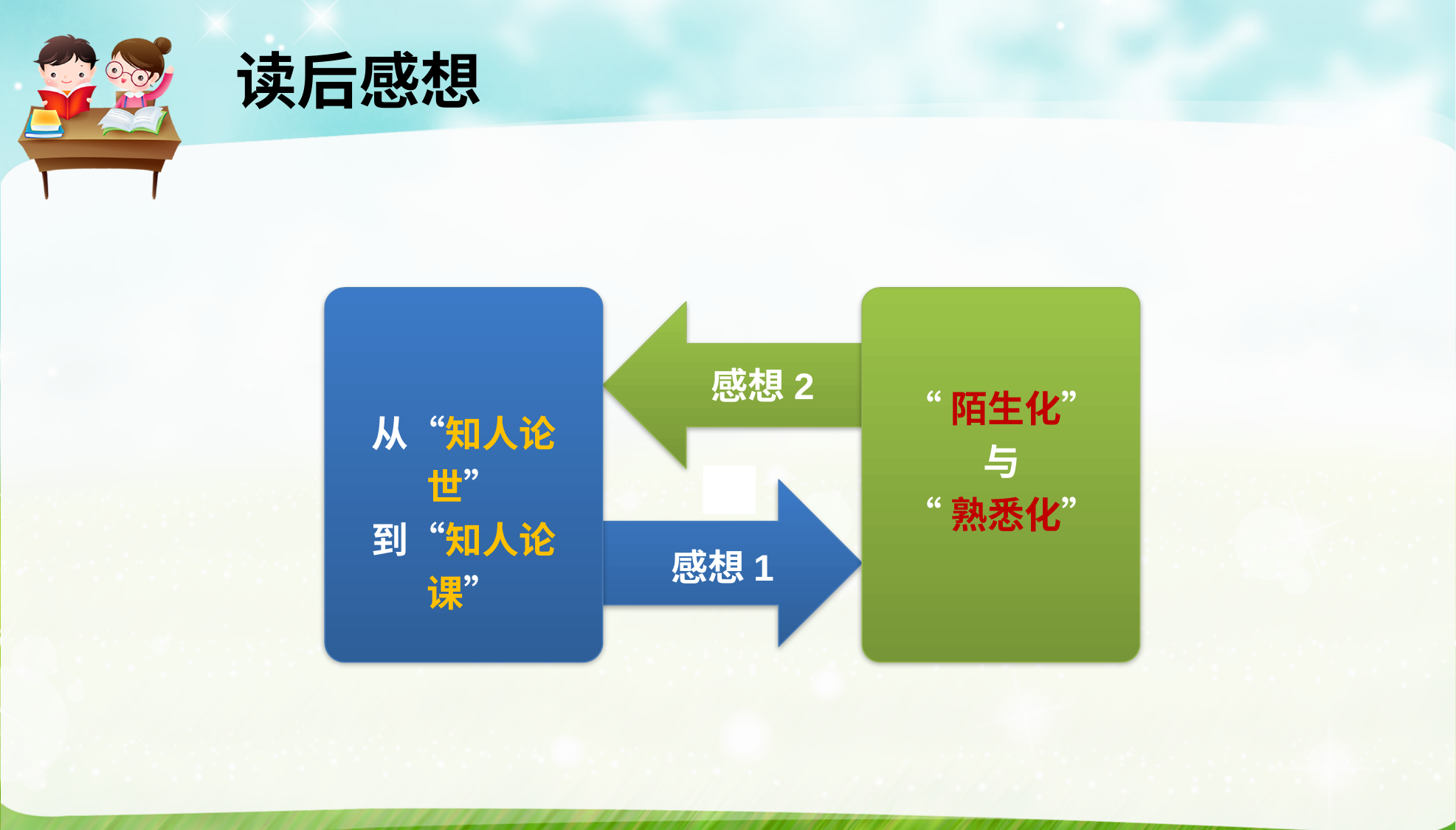

读后感想

从“知人论世”
到“知人论课”

“陌生化”
与
“熟悉化”

感想2

感想1